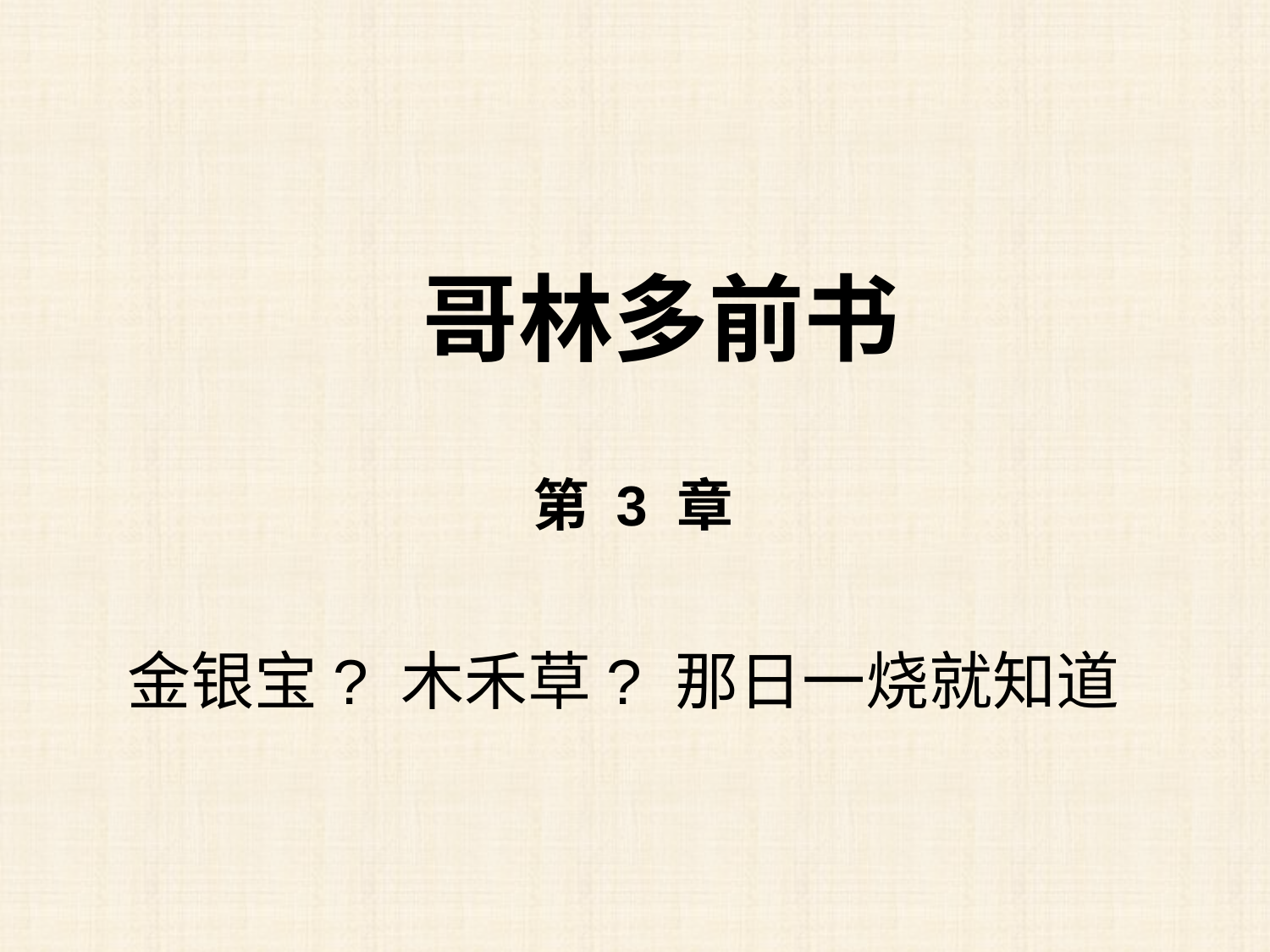

哥林多前书
第 3 章
金银宝? 木禾草? 那日一烧就知道